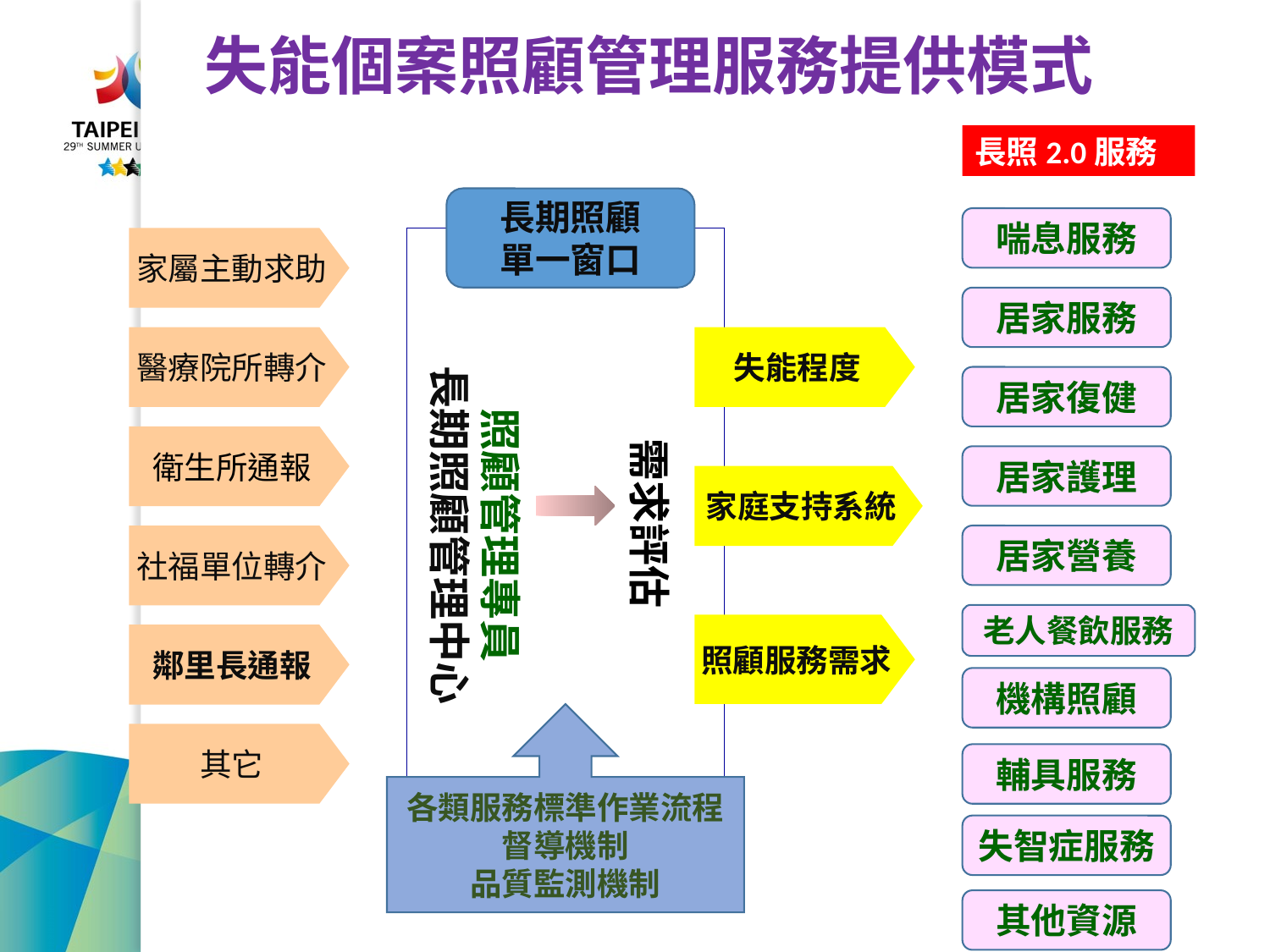

失能個案照顧管理服務提供模式
長照2.0服務
長期照顧
單一窗口
喘息服務
家屬主動求助

居家服務
照顧管理專員
長期照顧管理中心
醫療院所轉介
失能程度
居家復健
衛生所通報
需求評估
居家護理
家庭支持系統

社福單位轉介
居家營養
老人餐飲服務
照顧服務需求
鄰里長通報
機構照顧
各類服務標準作業流程
督導機制
品質監測機制
其它
輔具服務
失智症服務
其他資源